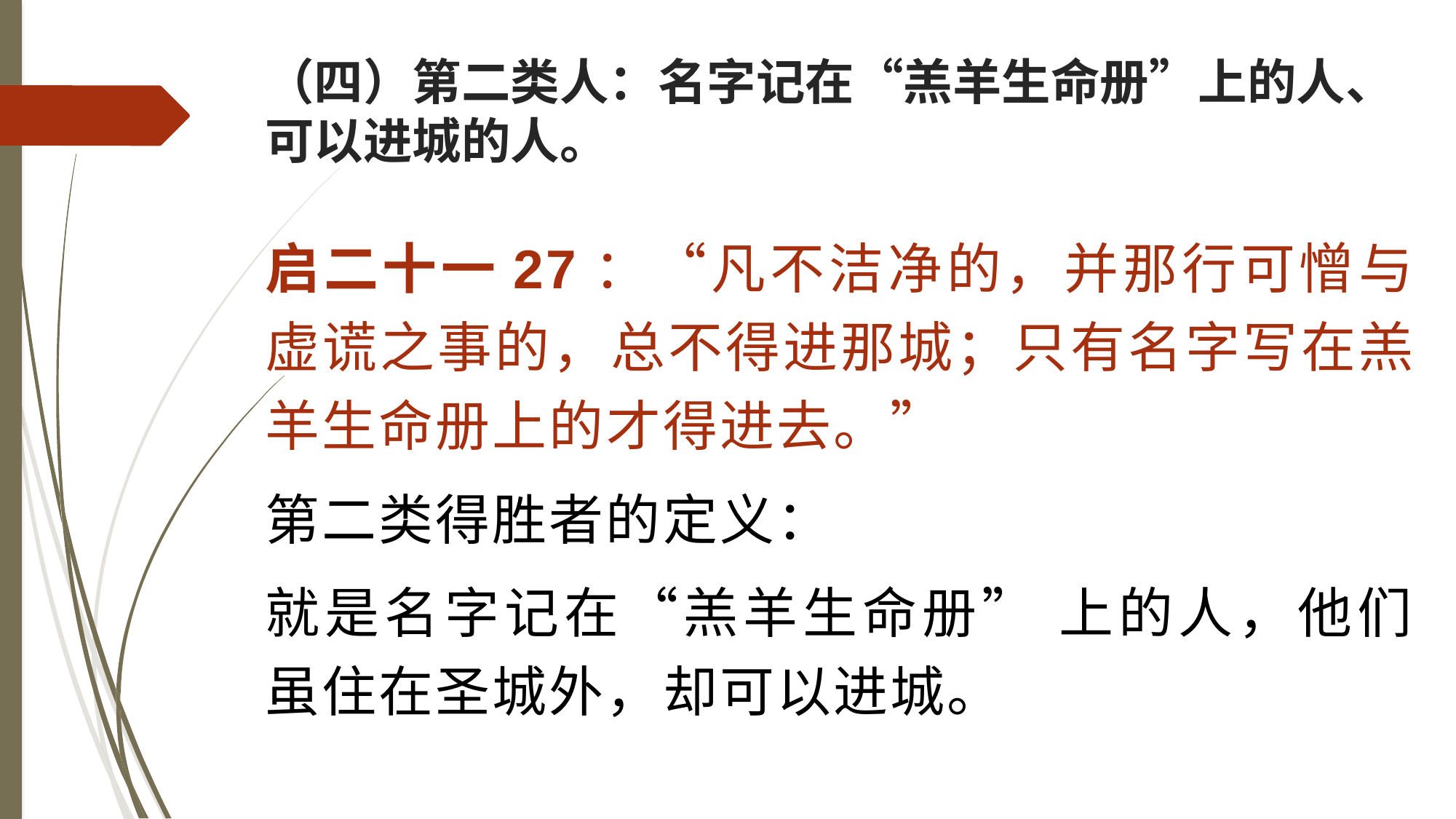

# （四）第二类人：名字记在“羔羊生命册”上的人、可以进城的人。
启二十一27：“凡不洁净的，并那行可憎与虚谎之事的，总不得进那城；只有名字写在羔羊生命册上的才得进去。”
第二类得胜者的定义：
就是名字记在“羔羊生命册” 上的人，他们虽住在圣城外，却可以进城。